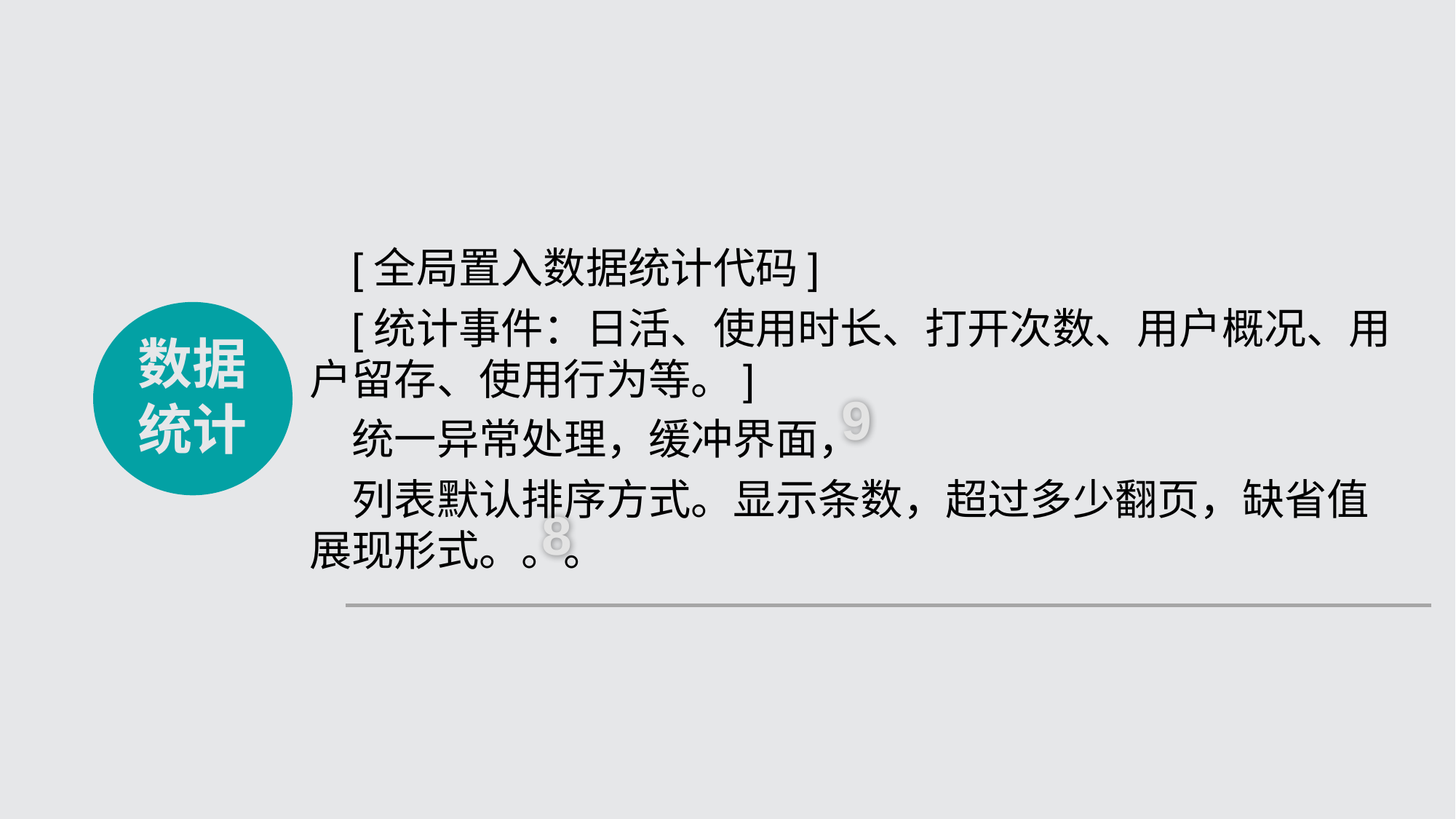

[全局置入数据统计代码]
[统计事件：日活、使用时长、打开次数、用户概况、用户留存、使用行为等。]
统一异常处理，缓冲界面，
列表默认排序方式。显示条数，超过多少翻页，缺省值展现形式。。。

数据统计
9
8